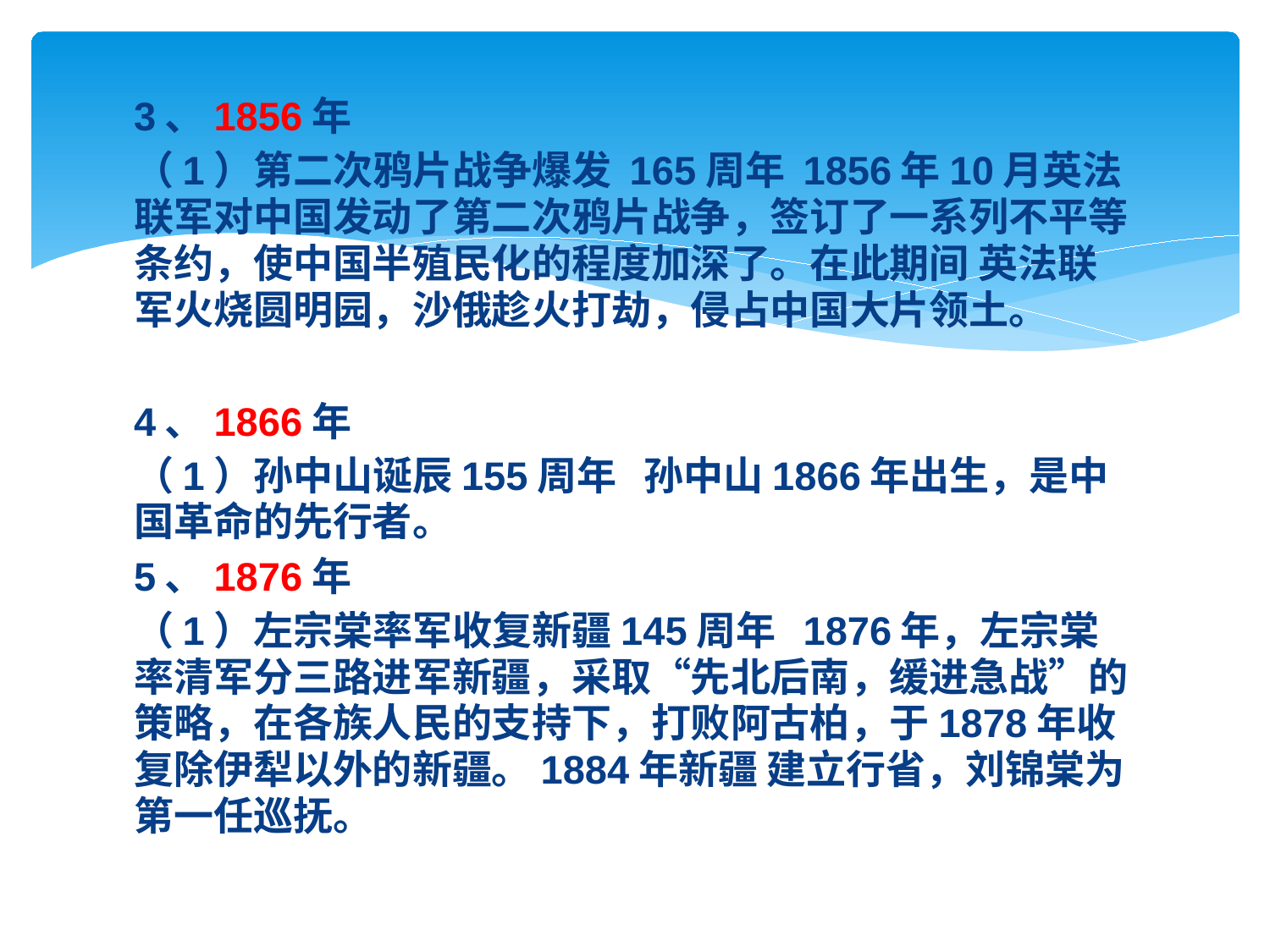

#
3、1856年
（1）第二次鸦片战争爆发 165周年 1856年10月英法联军对中国发动了第二次鸦片战争，签订了一系列不平等条约，使中国半殖民化的程度加深了。在此期间 英法联军火烧圆明园，沙俄趁火打劫，侵占中国大片领土。

4、1866年
（1）孙中山诞辰155周年   孙中山1866年出生，是中国革命的先行者。
5、1876年
（1）左宗棠率军收复新疆145周年  1876年，左宗棠率清军分三路进军新疆，采取“先北后南，缓进急战”的策略，在各族人民的支持下，打败阿古柏，于1878年收复除伊犁以外的新疆。1884年新疆 建立行省，刘锦棠为第一任巡抚。